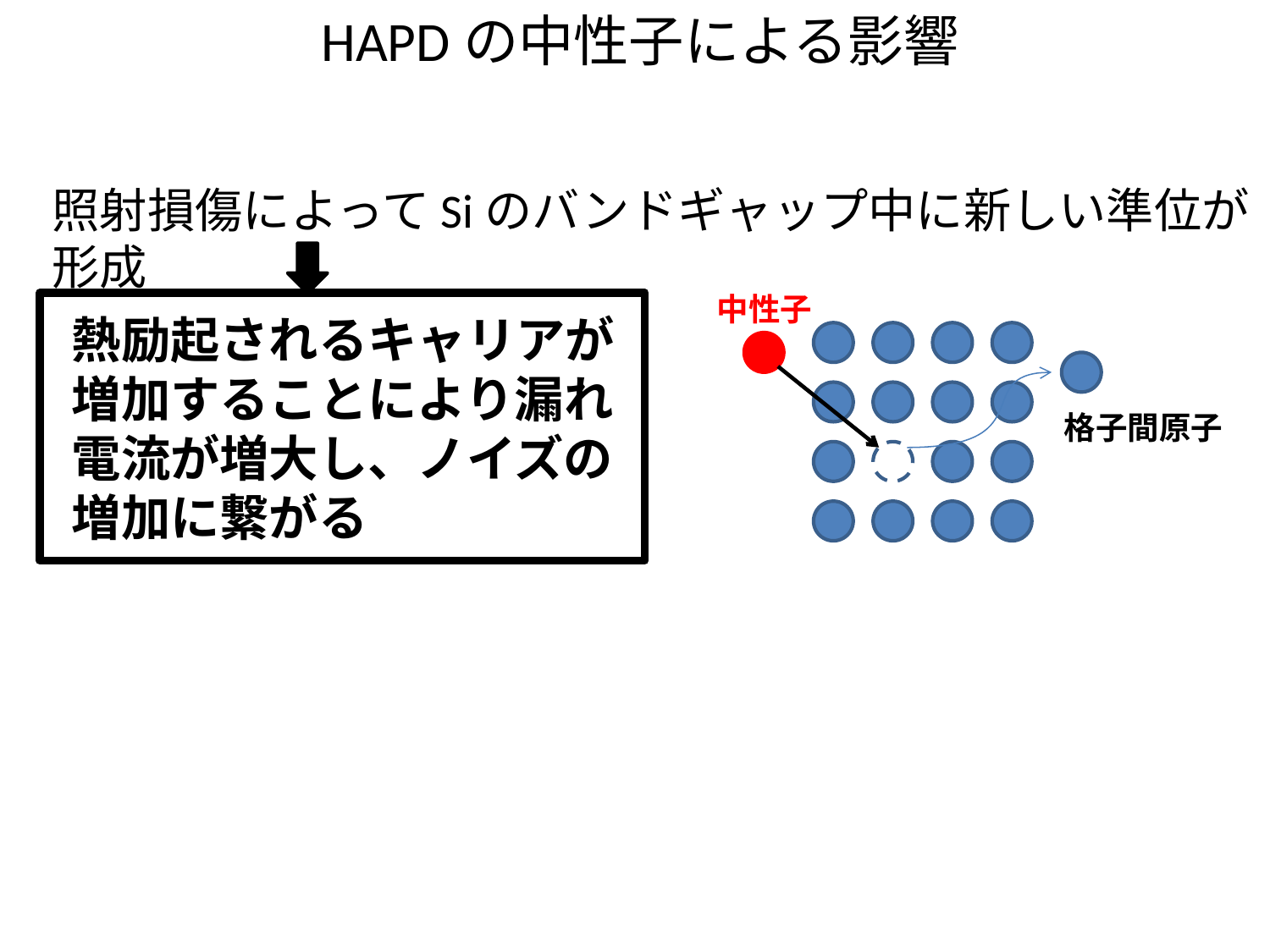

HAPDの中性子による影響

照射損傷によってSiのバンドギャップ中に新しい準位が形成

中性子

格子間原子

熱励起されるキャリアが増加することにより漏れ電流が増大し、ノイズの増加に繋がる